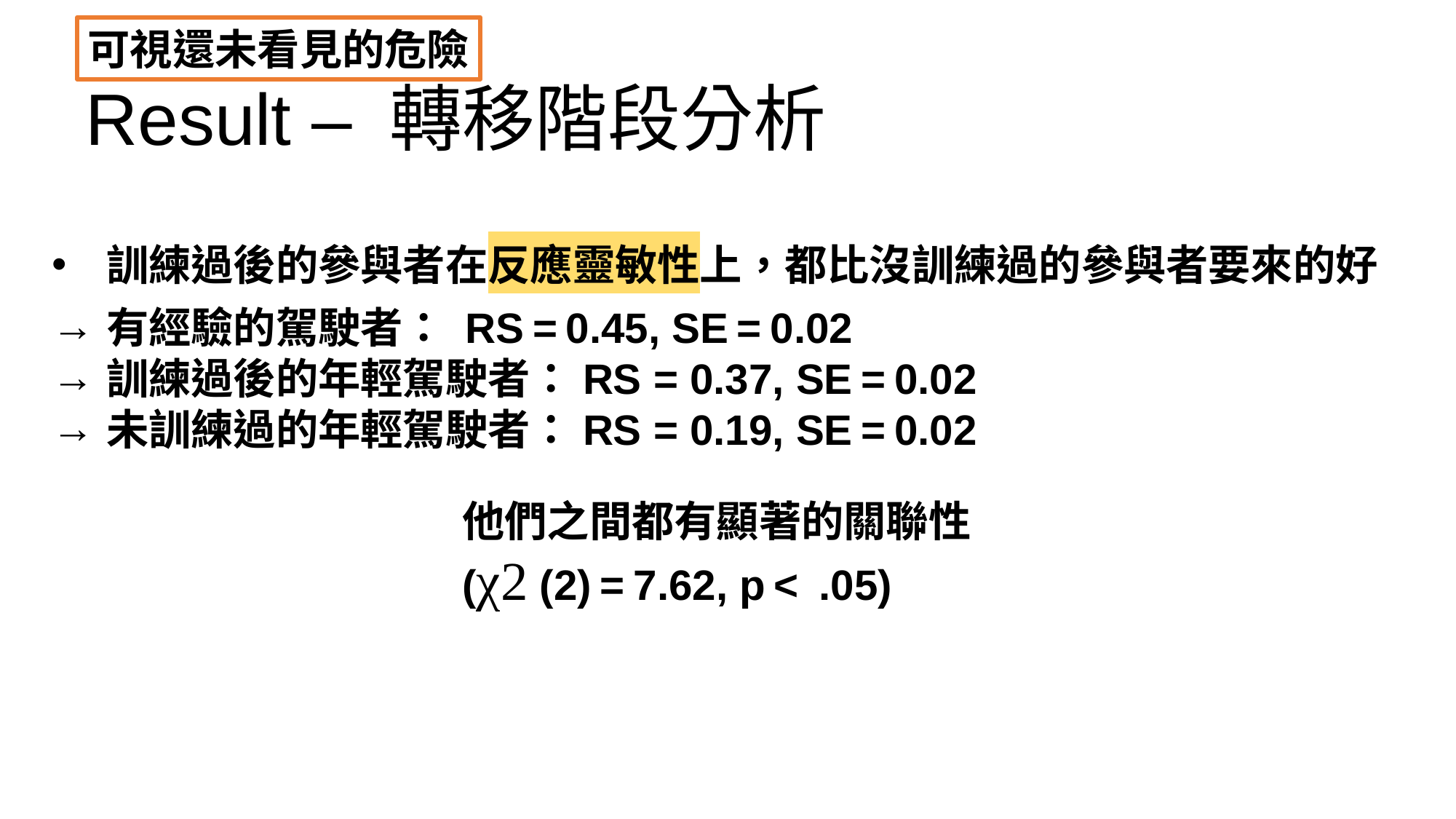

可視還未看見的危險
Result – 轉移階段分析
訓練過後的參與者在反應靈敏性上，都比沒訓練過的參與者要來的好
有經驗的駕駛者： RS = 0.45, SE = 0.02
訓練過後的年輕駕駛者：RS = 0.37, SE = 0.02
未訓練過的年輕駕駛者：RS = 0.19, SE = 0.02
他們之間都有顯著的關聯性(χ2 (2) = 7.62, p <  .05)